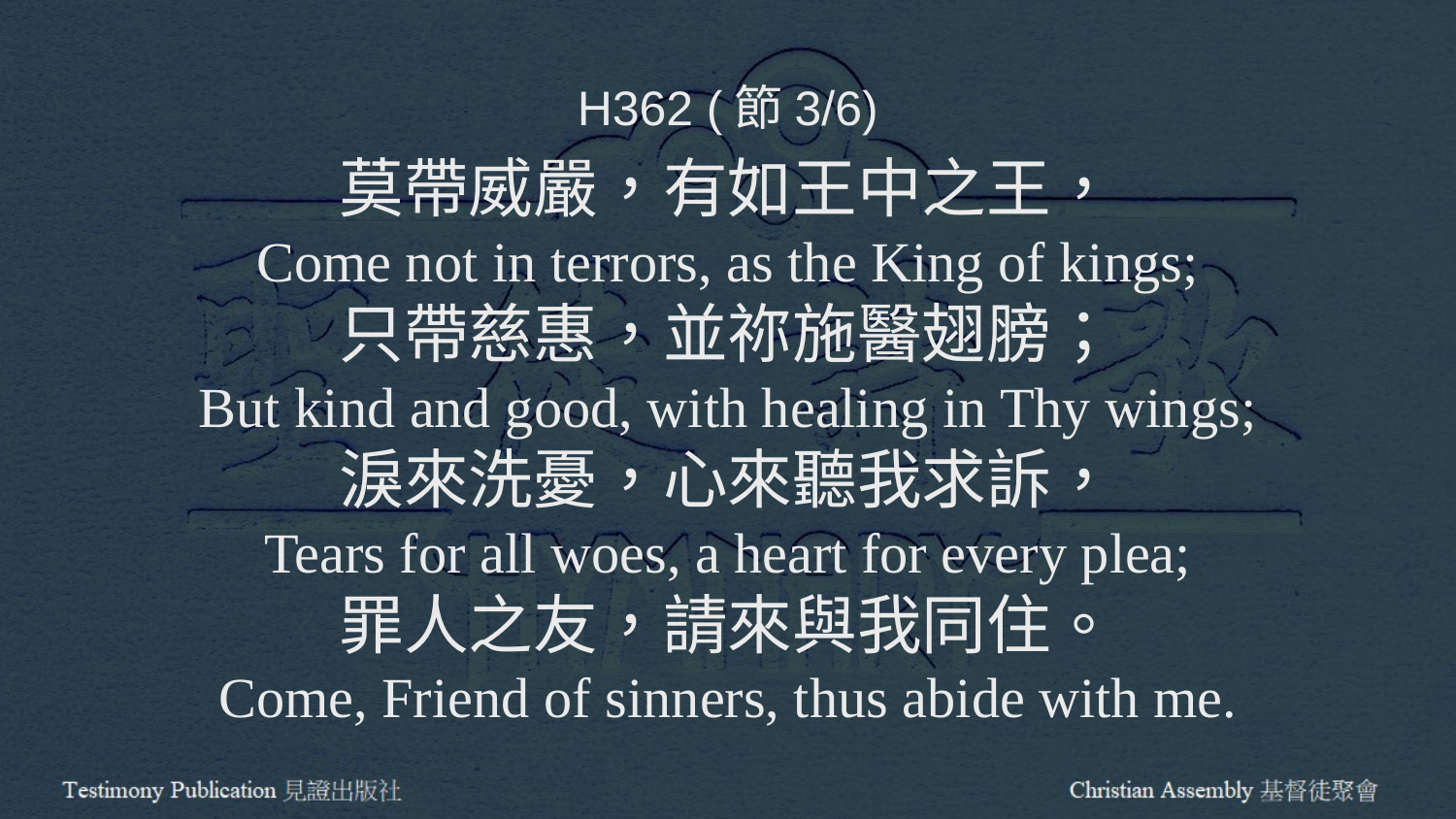

H362 (節3/6)
莫帶威嚴，有如王中之王，
Come not in terrors, as the King of kings;
只帶慈惠，並祢施醫翅膀；
But kind and good, with healing in Thy wings;
淚來洗憂，心來聽我求訴，
Tears for all woes, a heart for every plea;
罪人之友，請來與我同住。
Come, Friend of sinners, thus abide with me.